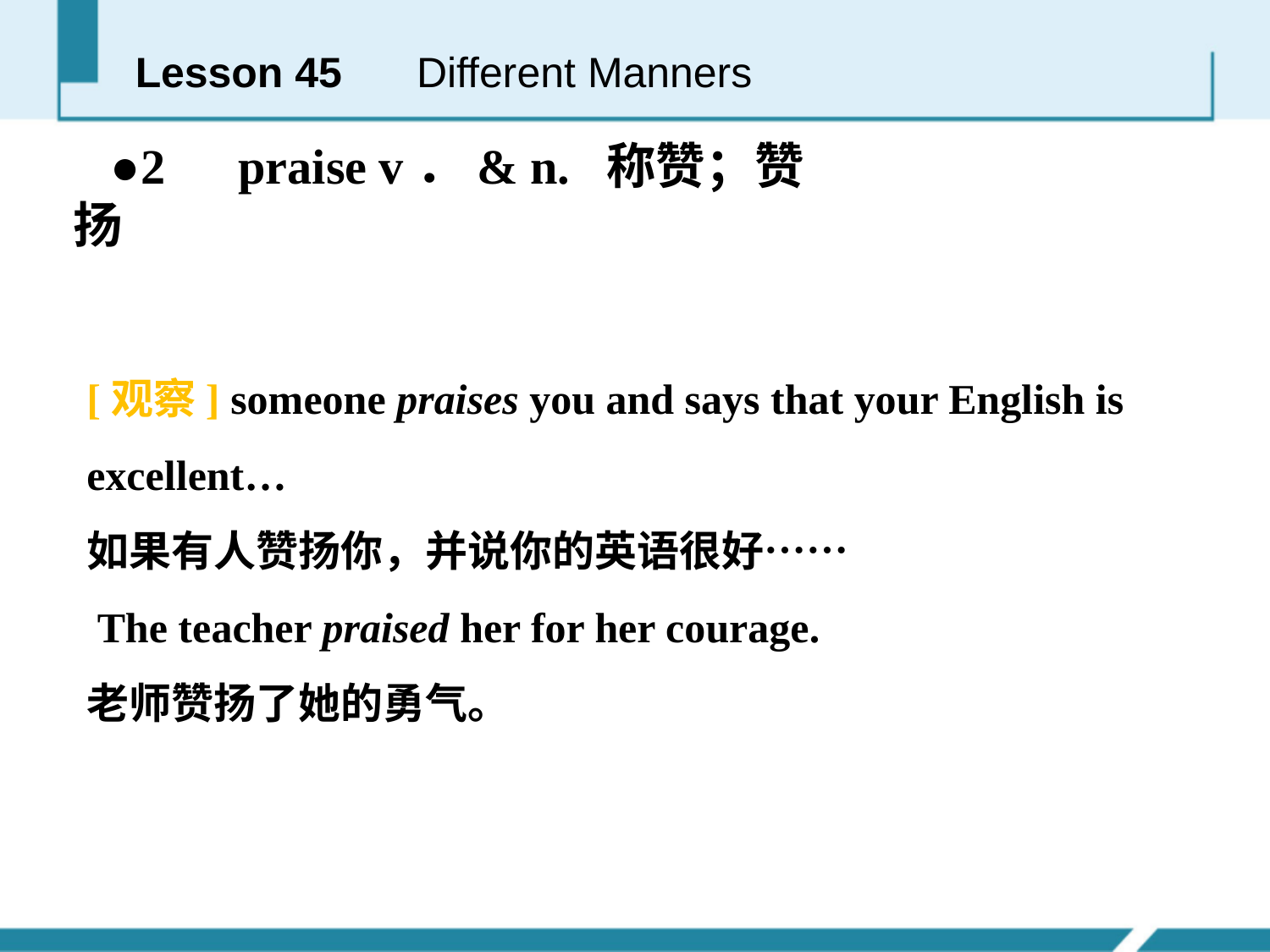

Lesson 45 　Different Manners
●2　praise v．& n.  称赞；赞扬
[观察] someone praises you and says that your English is excellent…
如果有人赞扬你，并说你的英语很好……
 The teacher praised her for her courage.
老师赞扬了她的勇气。